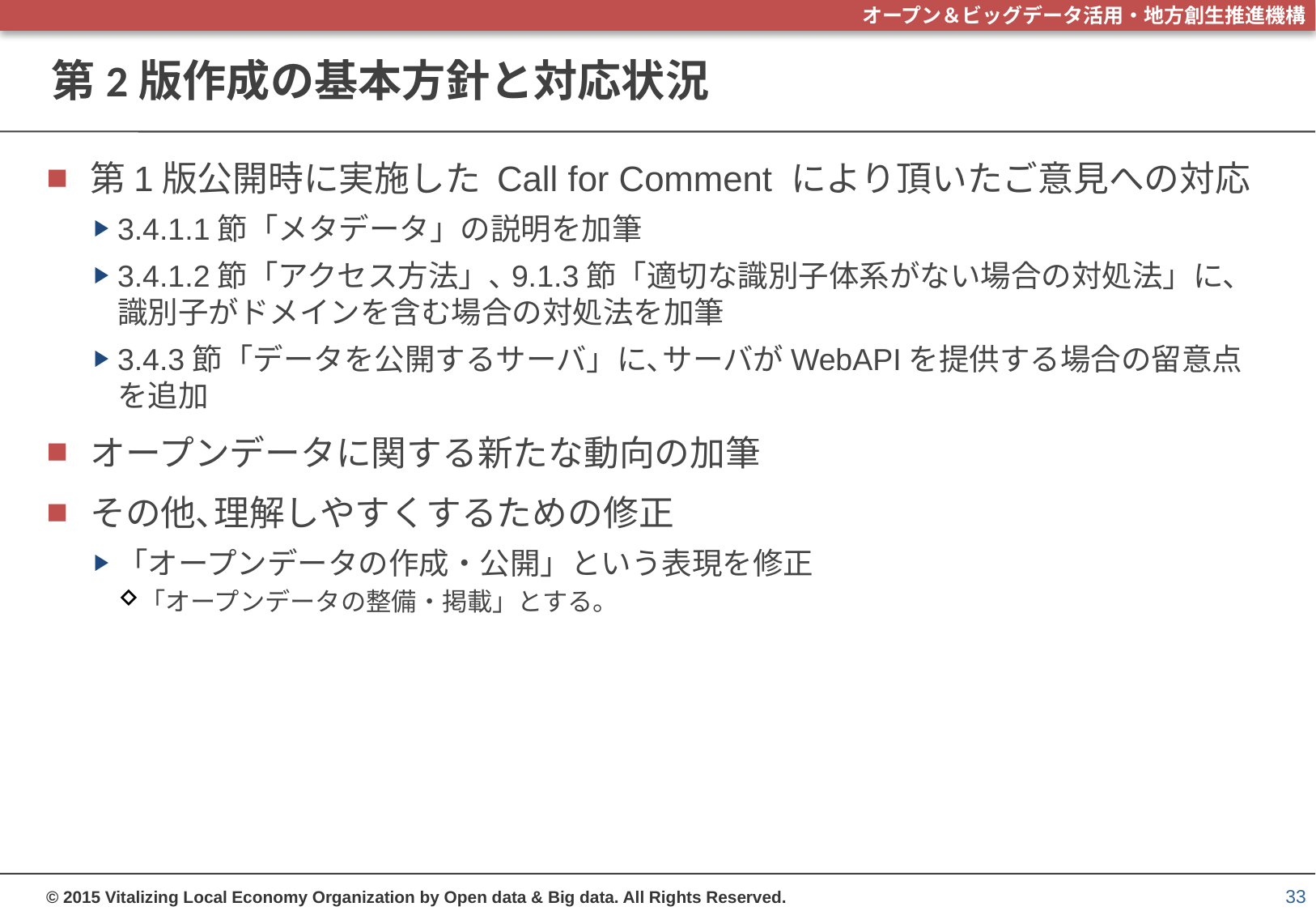

# 第2版作成の基本方針と対応状況
第1版公開時に実施した Call for Comment により頂いたご意見への対応
3.4.1.1節「メタデータ」の説明を加筆
3.4.1.2節「アクセス方法」､9.1.3節「適切な識別子体系がない場合の対処法」に､識別子がドメインを含む場合の対処法を加筆
3.4.3節「データを公開するサーバ」に､サーバがWebAPIを提供する場合の留意点を追加
オープンデータに関する新たな動向の加筆
その他､理解しやすくするための修正
「オープンデータの作成・公開」という表現を修正
「オープンデータの整備・掲載」とする。
33